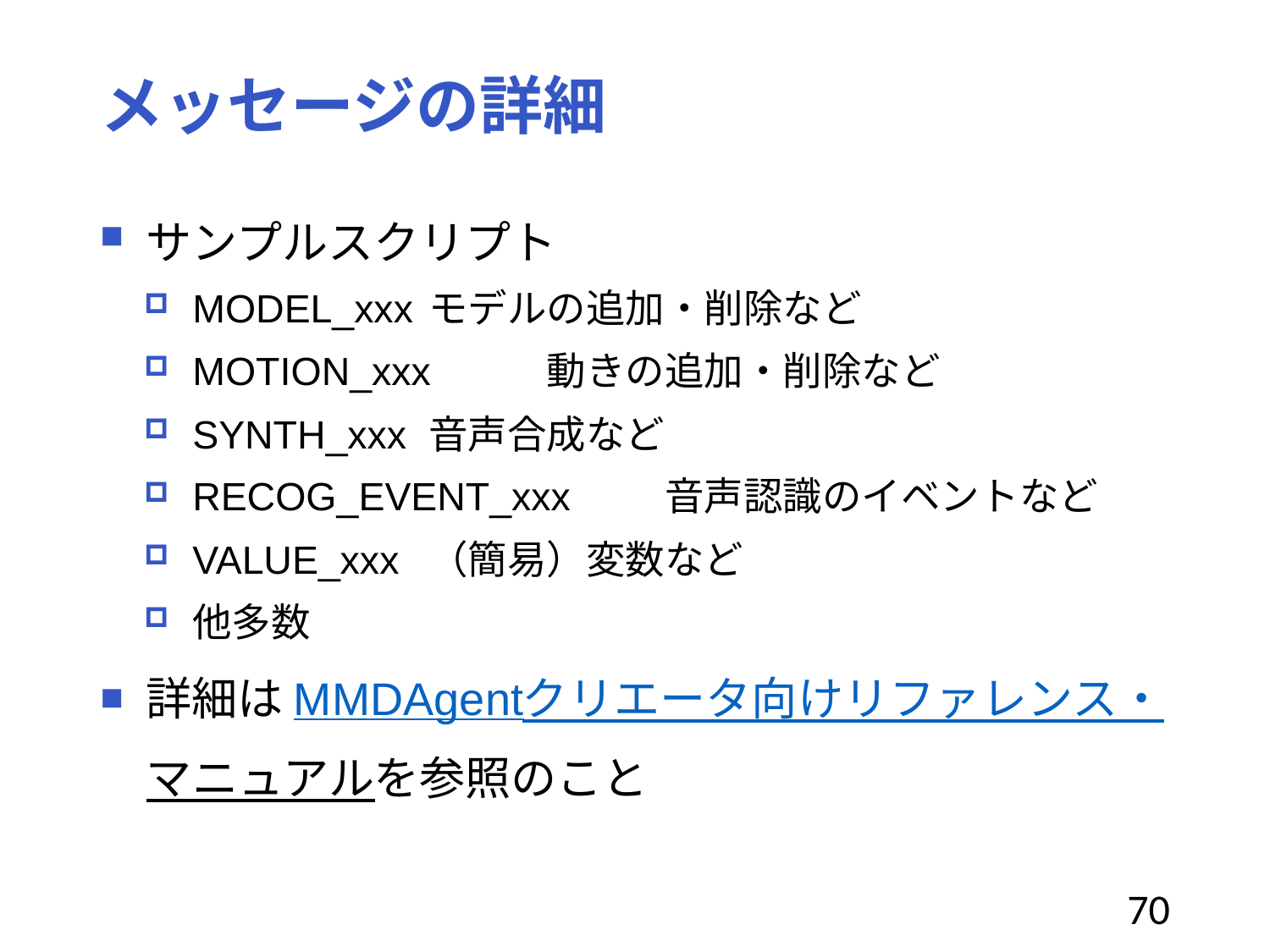

# メッセージの詳細
サンプルスクリプト
MODEL_xxx 			モデルの追加・削除など
MOTION_xxx			動きの追加・削除など
SYNTH_xxx 			音声合成など
RECOG_EVENT_xxx 	音声認識のイベントなど
VALUE_xxx  			（簡易）変数など
他多数
詳細はMMDAgentクリエータ向けリファレンス・マニュアルを参照のこと
70